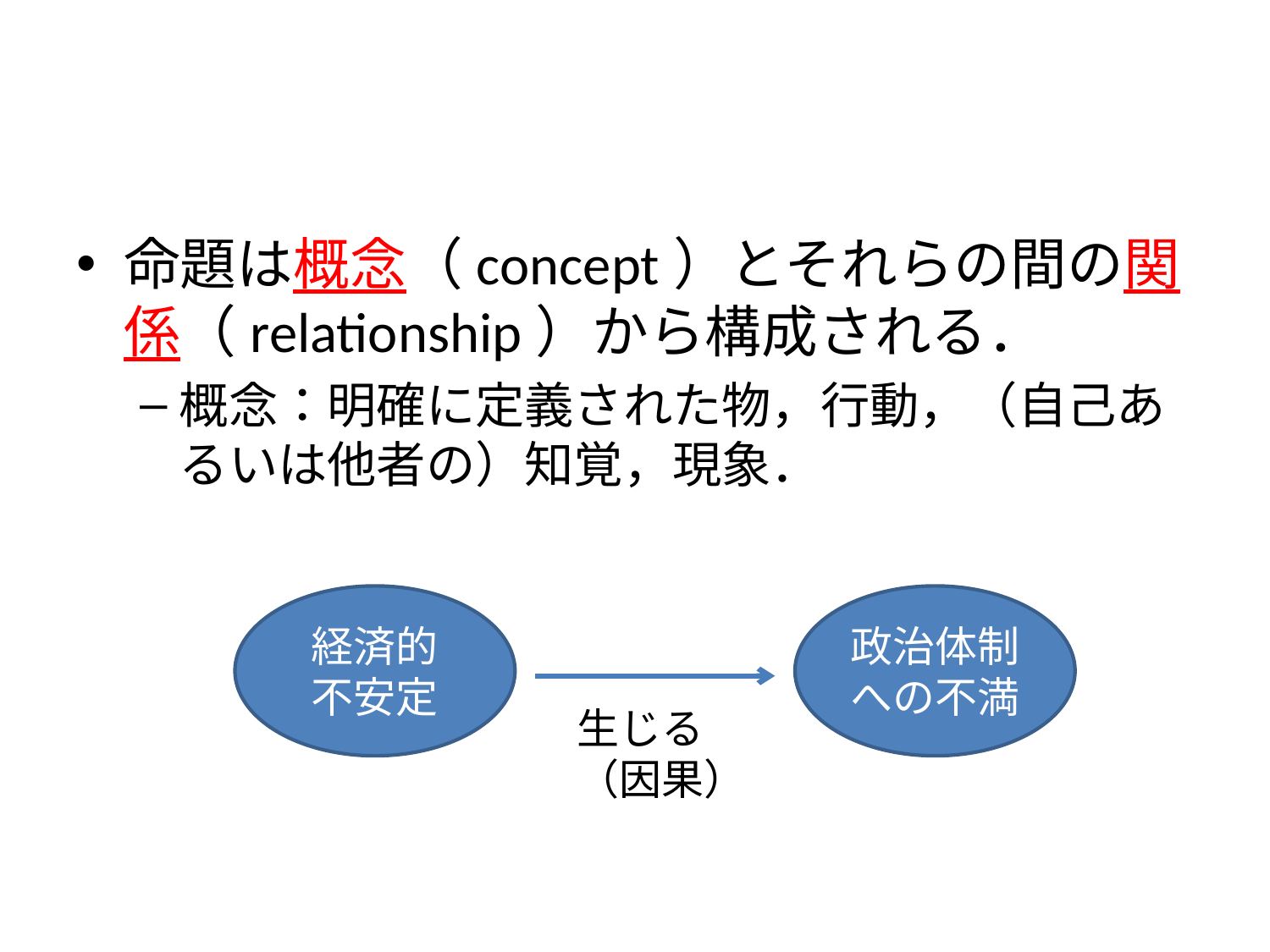

#
命題は概念（concept）とそれらの間の関係（relationship）から構成される．
概念：明確に定義された物，行動，（自己あるいは他者の）知覚，現象．
経済的
不安定
政治体制への不満
生じる
（因果）